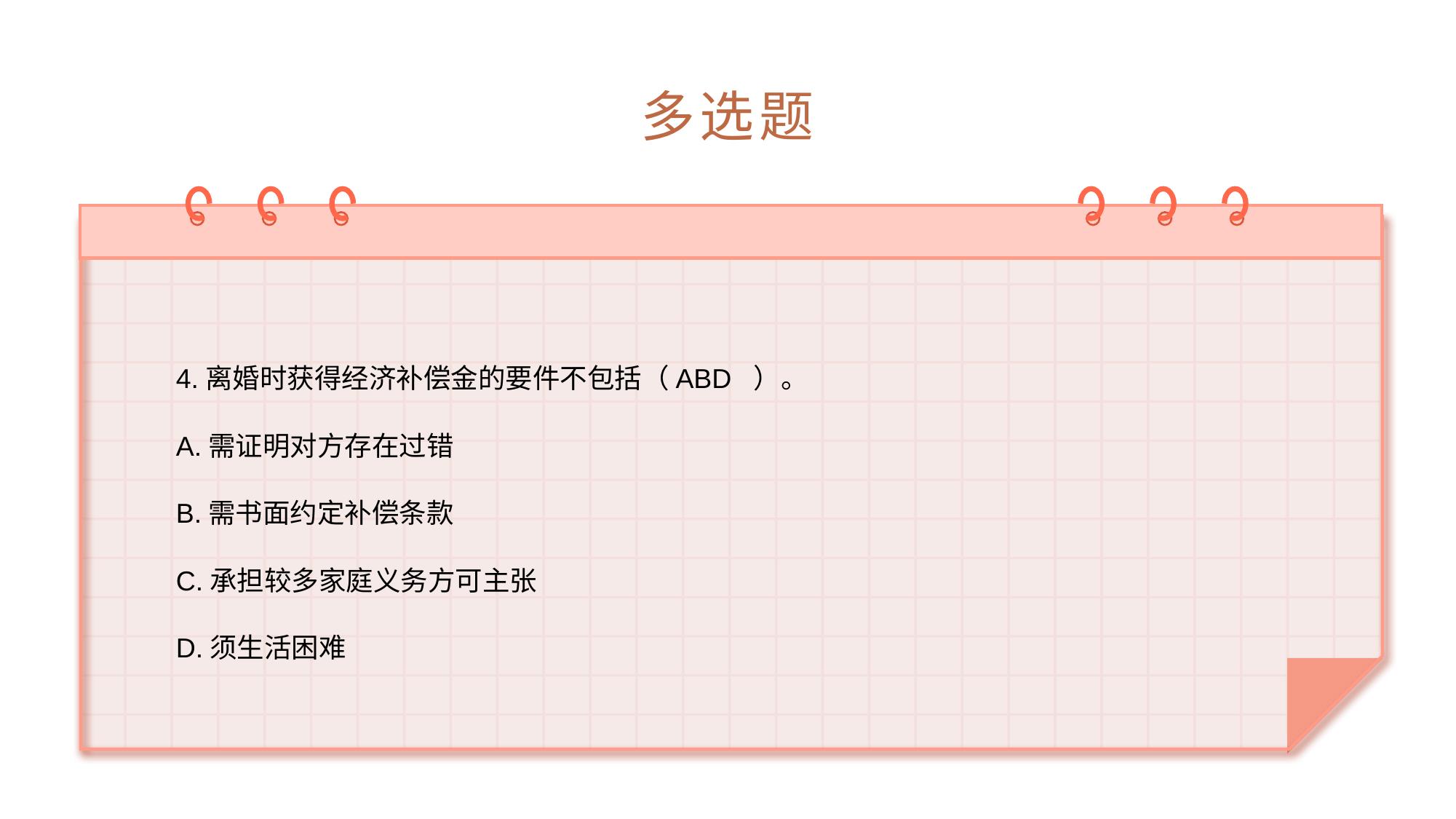

# 多选题

4.离婚时获得经济补偿金的要件不包括（ABD  ）。
A.需证明对方存在过错
B.需书面约定补偿条款
C.承担较多家庭义务方可主张
D.须生活困难